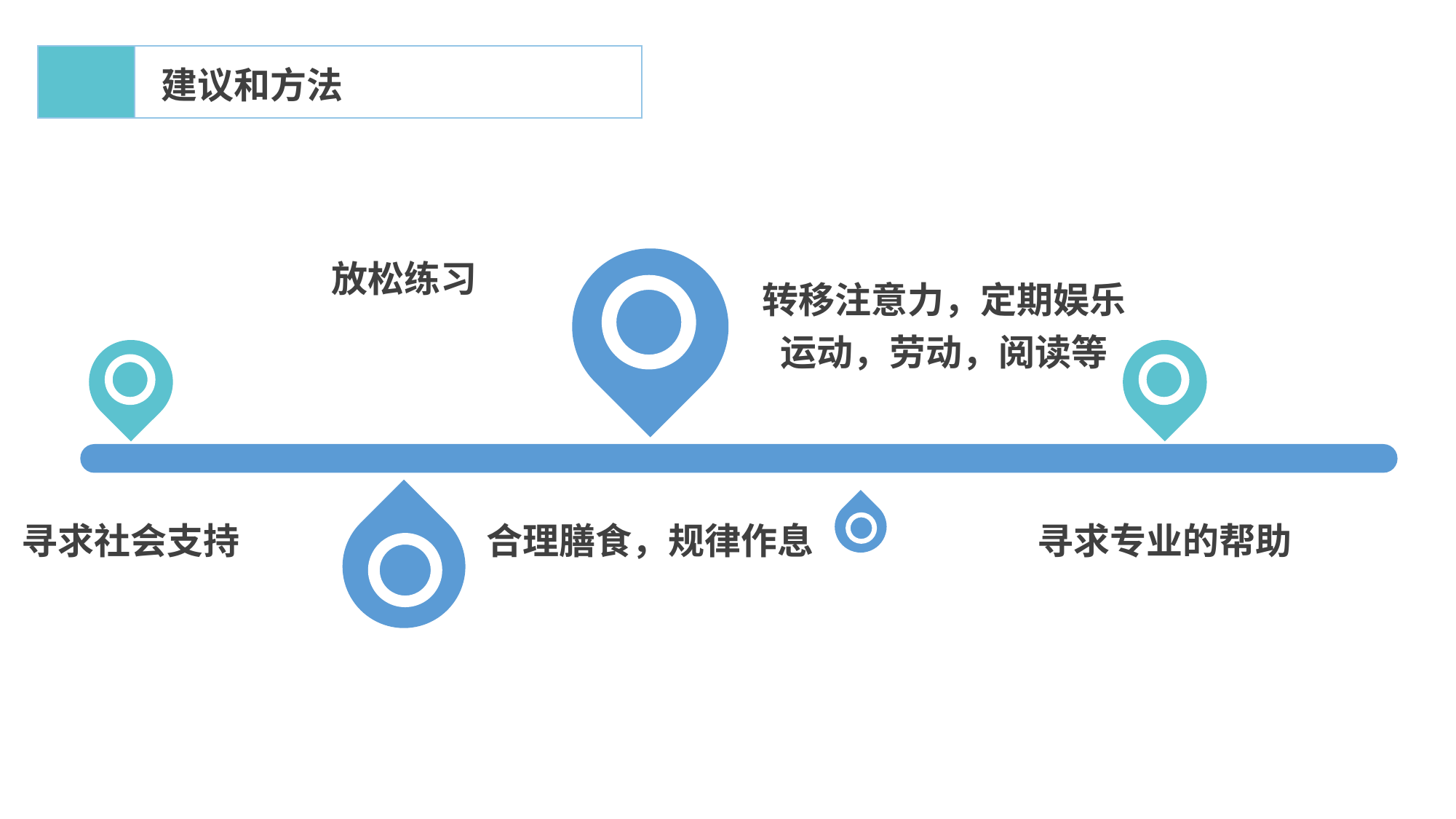

建议和方法
放松练习

转移注意力，定期娱乐运动，劳动，阅读等
寻求社会支持
合理膳食，规律作息
寻求专业的帮助